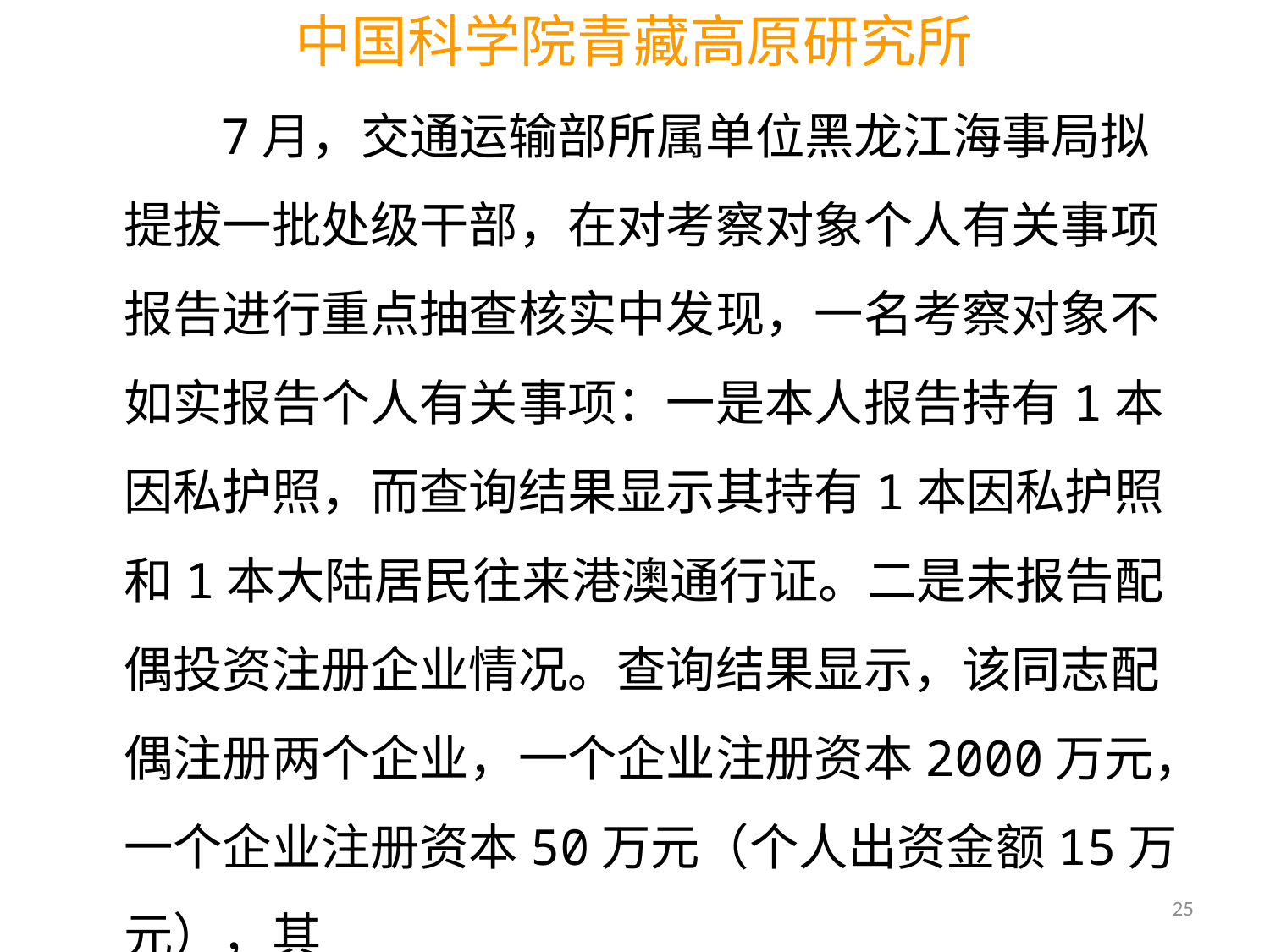

7月，交通运输部所属单位黑龙江海事局拟提拔一批处级干部，在对考察对象个人有关事项报告进行重点抽查核实中发现，一名考察对象不如实报告个人有关事项：一是本人报告持有1本因私护照，而查询结果显示其持有1本因私护照和1本大陆居民往来港澳通行证。二是未报告配偶投资注册企业情况。查询结果显示，该同志配偶注册两个企业，一个企业注册资本2000万元，一个企业注册资本50万元（个人出资金额15万元），其
25